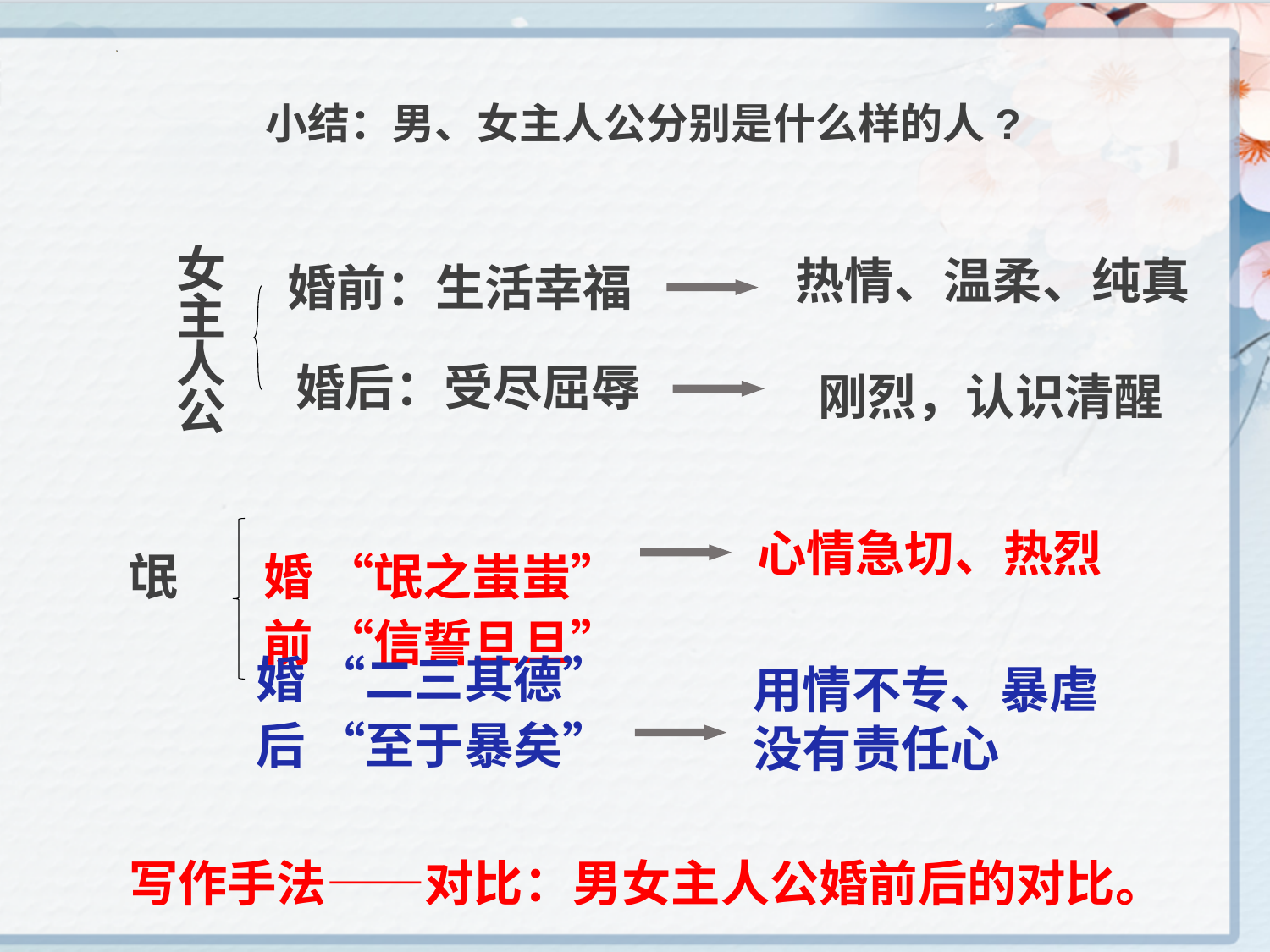

小结：男、女主人公分别是什么样的人?
女主人公
热情、温柔、纯真
婚前：生活幸福

婚后：受尽屈辱
刚烈，认识清醒

婚 “氓之蚩蚩”
前 “信誓旦旦”
心情急切、热烈

氓

用情不专、暴虐
没有责任心
婚 “二三其德”
后 “至于暴矣”

写作手法——对比：男女主人公婚前后的对比。